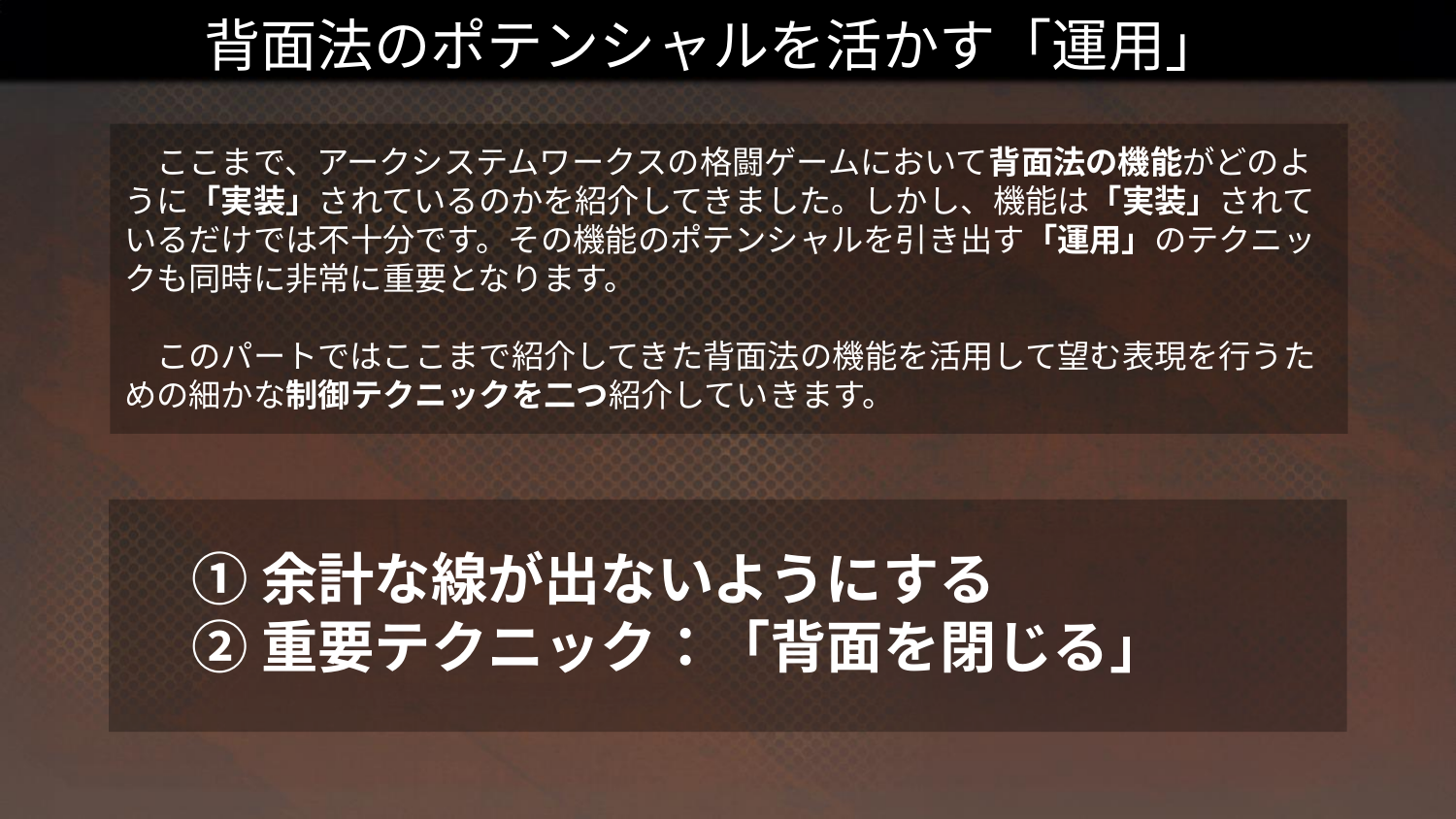

# 背面法のポテンシャルを活かす「運用」

　ここまで、アークシステムワークスの格闘ゲームにおいて背面法の機能がどのように「実装」されているのかを紹介してきました。しかし、機能は「実装」されているだけでは不十分です。その機能のポテンシャルを引き出す「運用」のテクニックも同時に非常に重要となります。

　このパートではここまで紹介してきた背面法の機能を活用して望む表現を行うための細かな制御テクニックを二つ紹介していきます。

①余計な線が出ないようにする
②重要テクニック：「背面を閉じる」